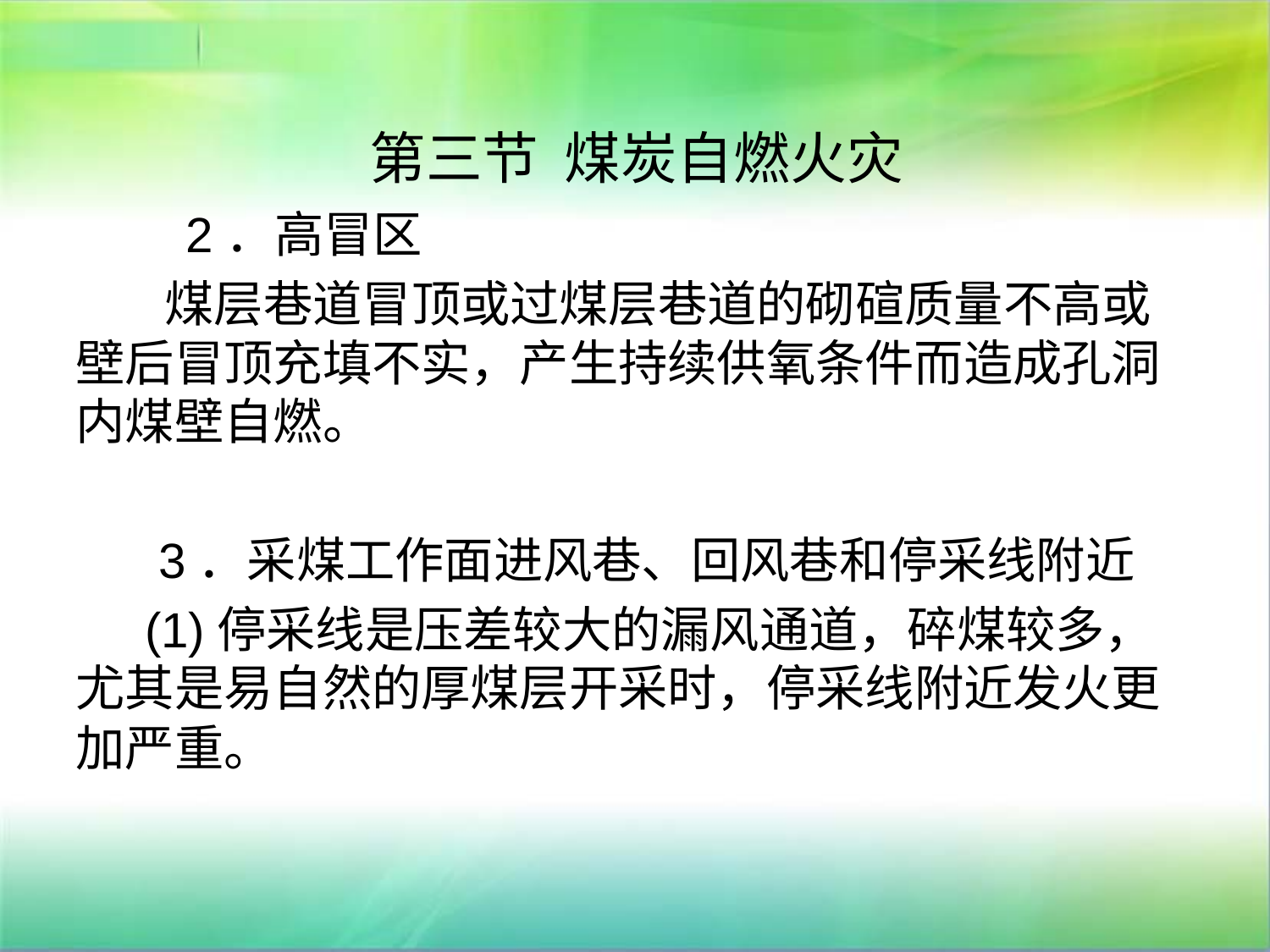

# 第三节  煤炭自燃火灾
        2．高冒区
       煤层巷道冒顶或过煤层巷道的砌碹质量不高或壁后冒顶充填不实，产生持续供氧条件而造成孔洞内煤壁自燃。

      3．采煤工作面进风巷、回风巷和停采线附近
     (1)停采线是压差较大的漏风通道，碎煤较多，尤其是易自然的厚煤层开采时，停采线附近发火更加严重。